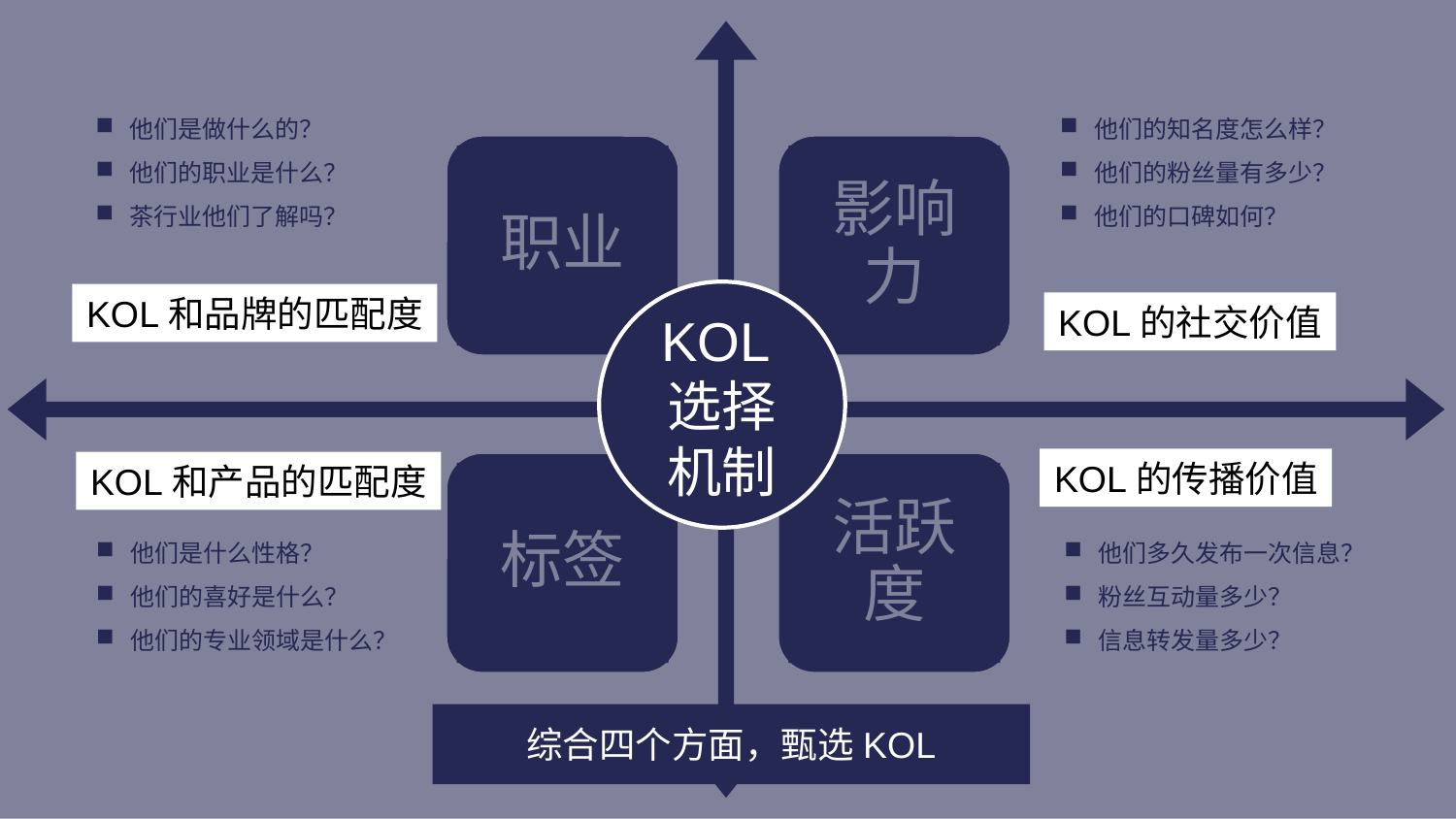

他们的知名度怎么样？
他们的粉丝量有多少？
他们的口碑如何？
他们是做什么的？
他们的职业是什么？
茶行业他们了解吗？

职业

影响力
KOL选择机制
KOL和品牌的匹配度
KOL的社交价值
KOL的传播价值
KOL和产品的匹配度

活跃度

标签
他们是什么性格？
他们的喜好是什么？
他们的专业领域是什么？
他们多久发布一次信息？
粉丝互动量多少？
信息转发量多少？
综合四个方面，甄选KOL